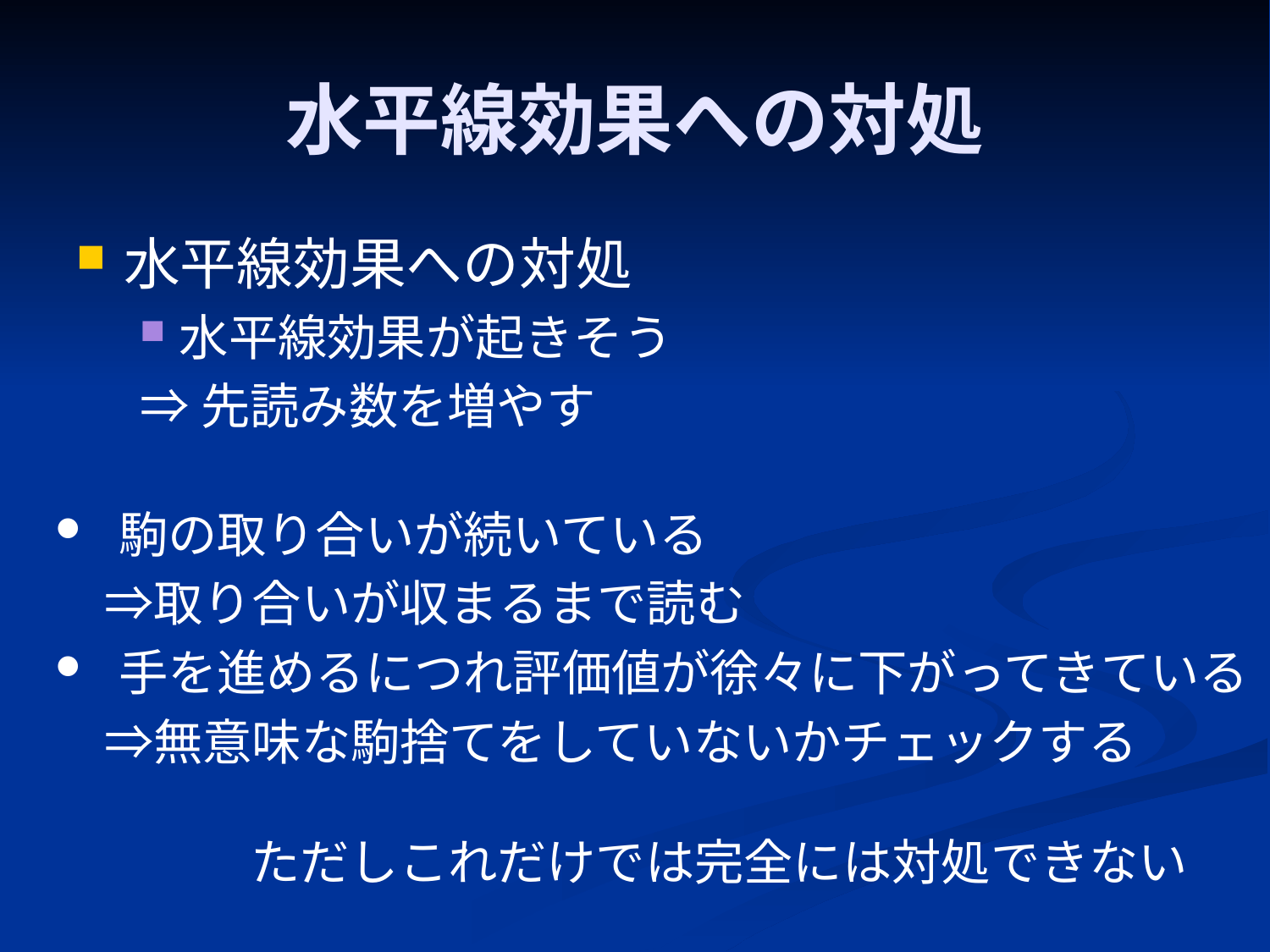

# 水平線効果への対処
水平線効果への対処
水平線効果が起きそう
⇒先読み数を増やす
駒の取り合いが続いている
　⇒取り合いが収まるまで読む
手を進めるにつれ評価値が徐々に下がってきている
　⇒無意味な駒捨てをしていないかチェックする
ただしこれだけでは完全には対処できない